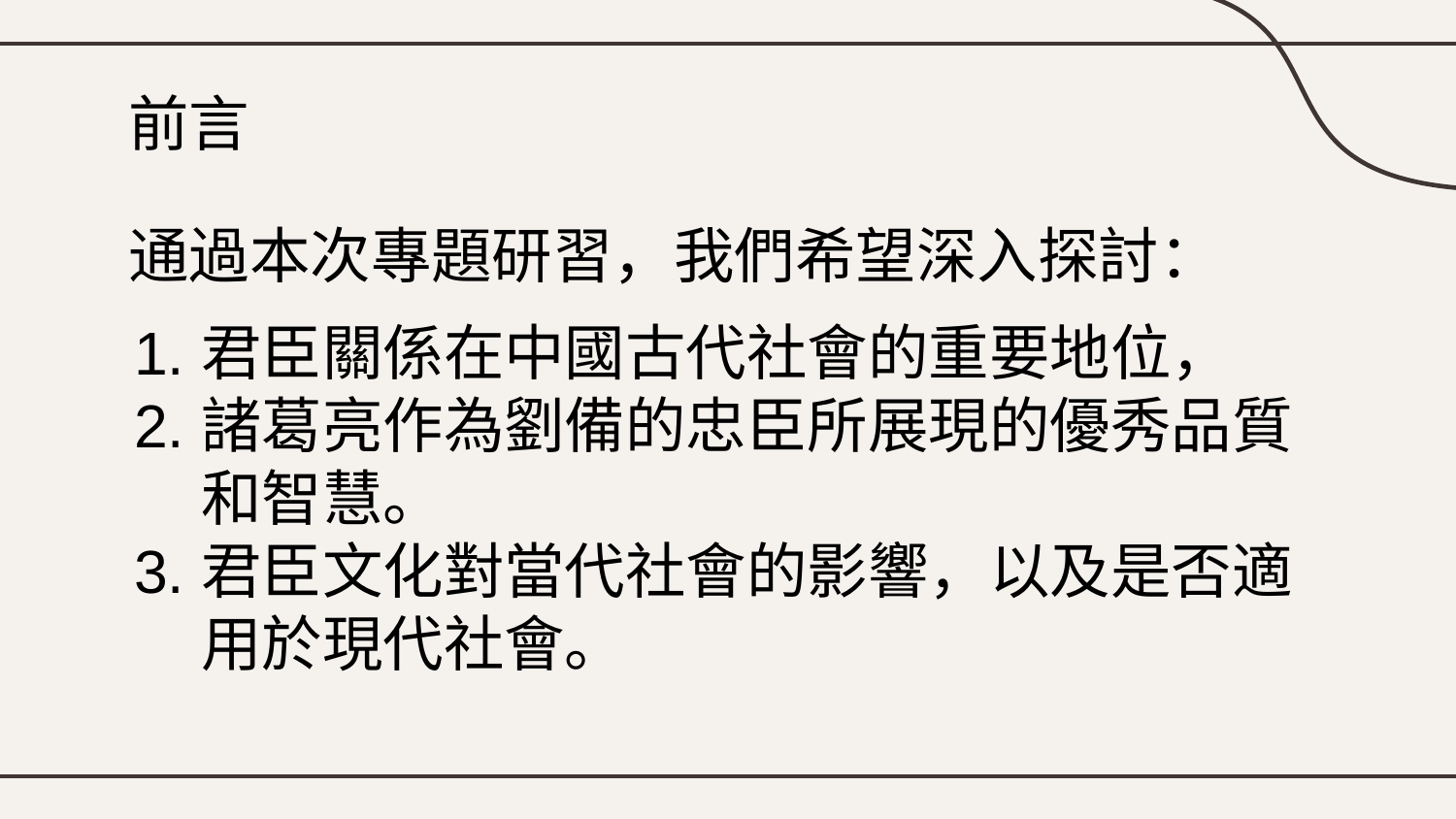

# 前言
通過本次專題研習，我們希望深入探討：
君臣關係在中國古代社會的重要地位，
諸葛亮作為劉備的忠臣所展現的優秀品質和智慧。
君臣文化對當代社會的影響，以及是否適用於現代社會。